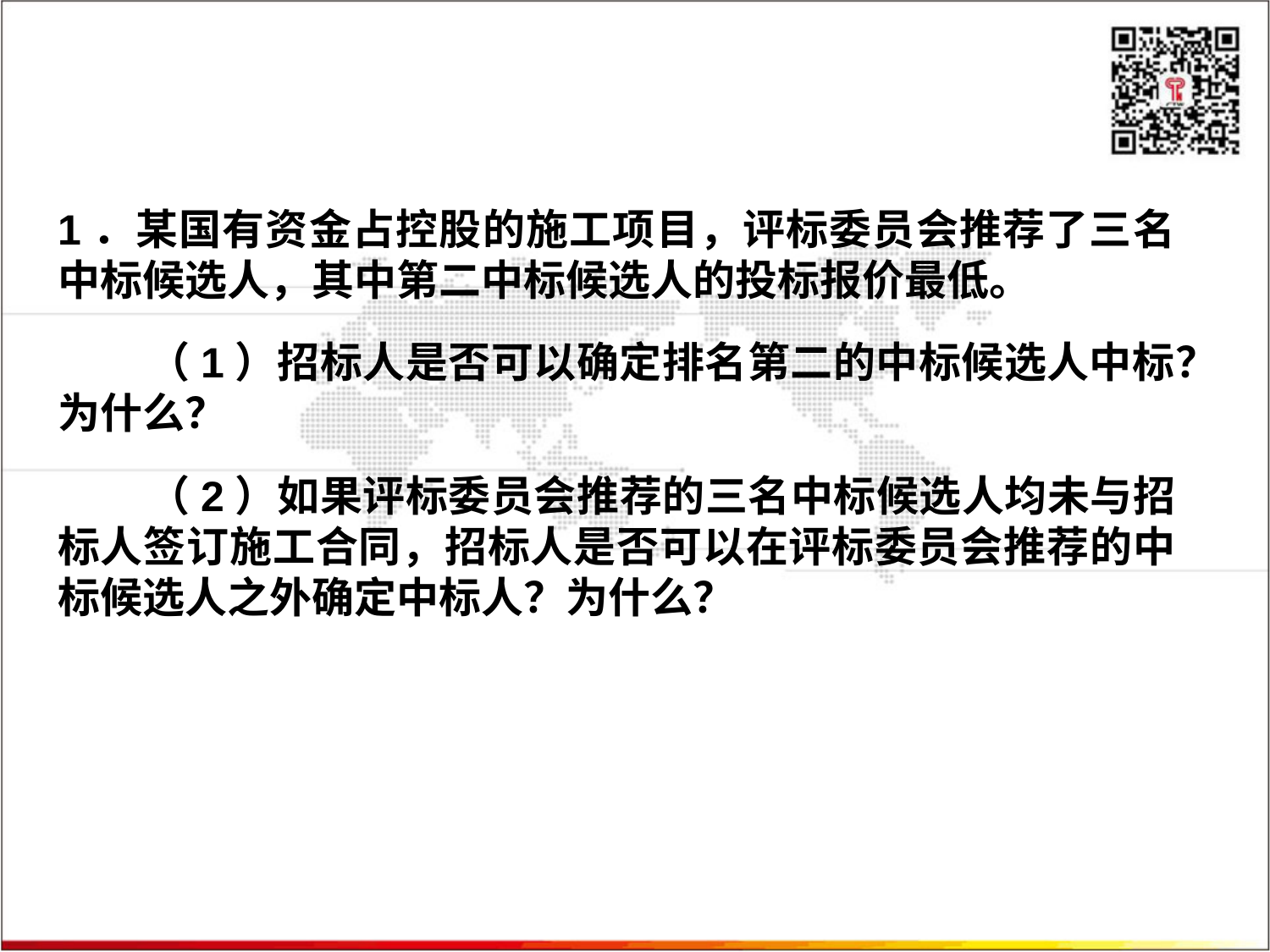

1．某国有资金占控股的施工项目，评标委员会推荐了三名中标候选人，其中第二中标候选人的投标报价最低。
（1）招标人是否可以确定排名第二的中标候选人中标？为什么？
（2）如果评标委员会推荐的三名中标候选人均未与招标人签订施工合同，招标人是否可以在评标委员会推荐的中标候选人之外确定中标人？为什么？